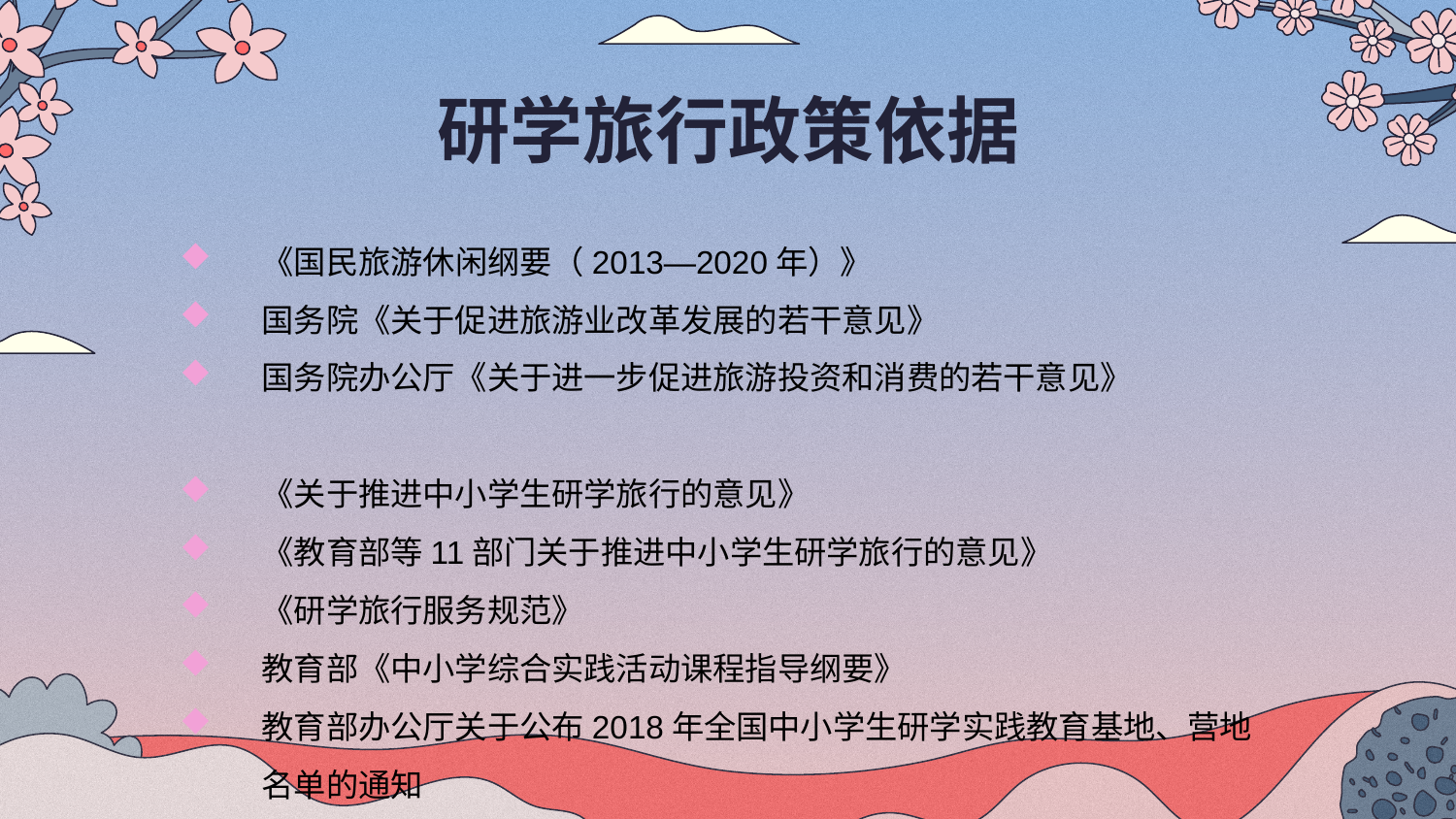

# 研学旅行政策依据
《国民旅游休闲纲要（2013—2020年）》
国务院《关于促进旅游业改革发展的若干意见》
国务院办公厅《关于进一步促进旅游投资和消费的若干意见》
《关于推进中小学生研学旅行的意见》
《教育部等11部门关于推进中小学生研学旅行的意见》
《研学旅行服务规范》
教育部《中小学综合实践活动课程指导纲要》
教育部办公厅关于公布2018年全国中小学生研学实践教育基地、营地名单的通知